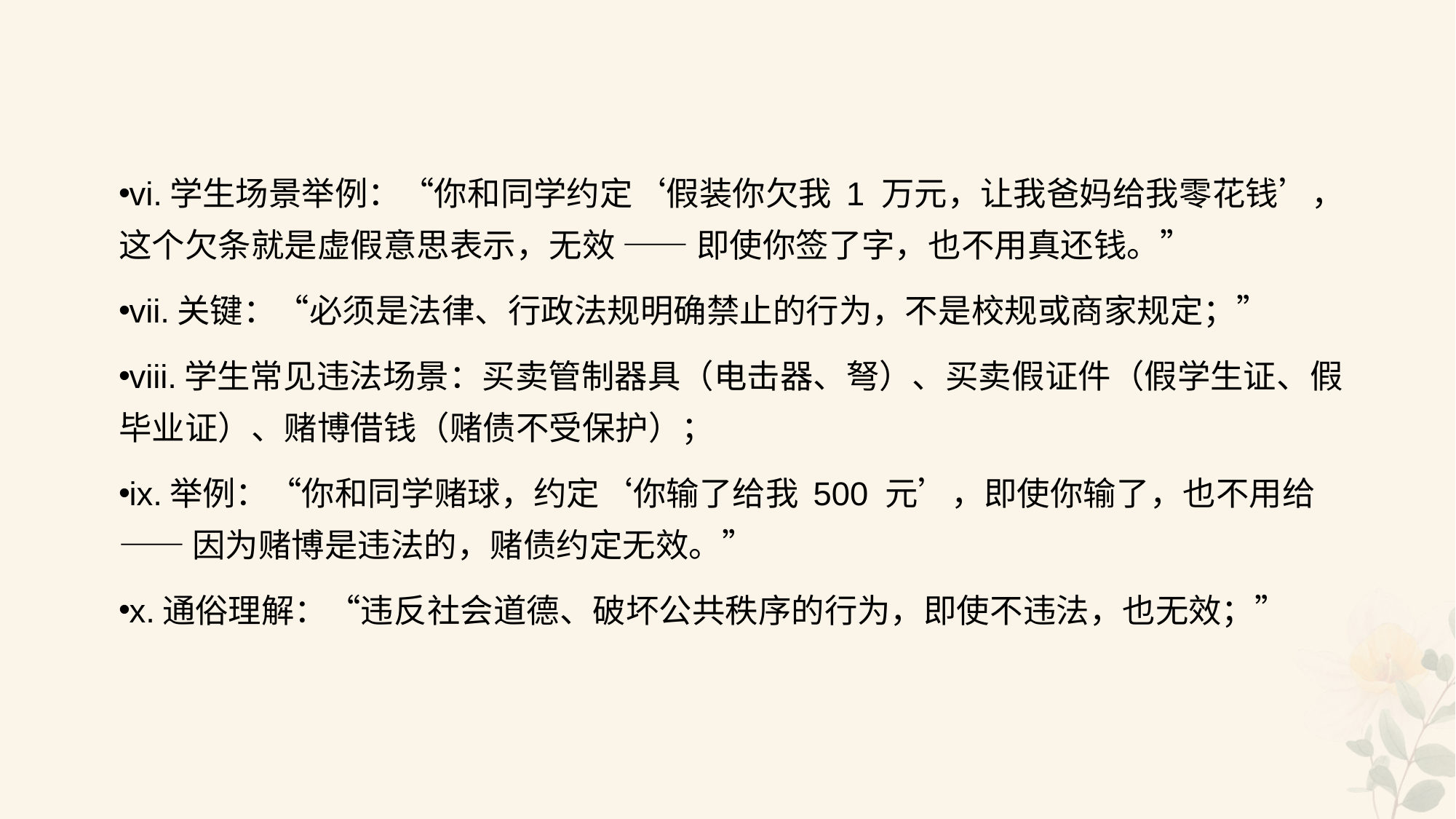

#
vi.学生场景举例：“你和同学约定‘假装你欠我 1 万元，让我爸妈给我零花钱’，这个欠条就是虚假意思表示，无效 —— 即使你签了字，也不用真还钱。”
vii.关键：“必须是法律、行政法规明确禁止的行为，不是校规或商家规定；”
viii.学生常见违法场景：买卖管制器具（电击器、弩）、买卖假证件（假学生证、假毕业证）、赌博借钱（赌债不受保护）；
ix.举例：“你和同学赌球，约定‘你输了给我 500 元’，即使你输了，也不用给 —— 因为赌博是违法的，赌债约定无效。”
x.通俗理解：“违反社会道德、破坏公共秩序的行为，即使不违法，也无效；”